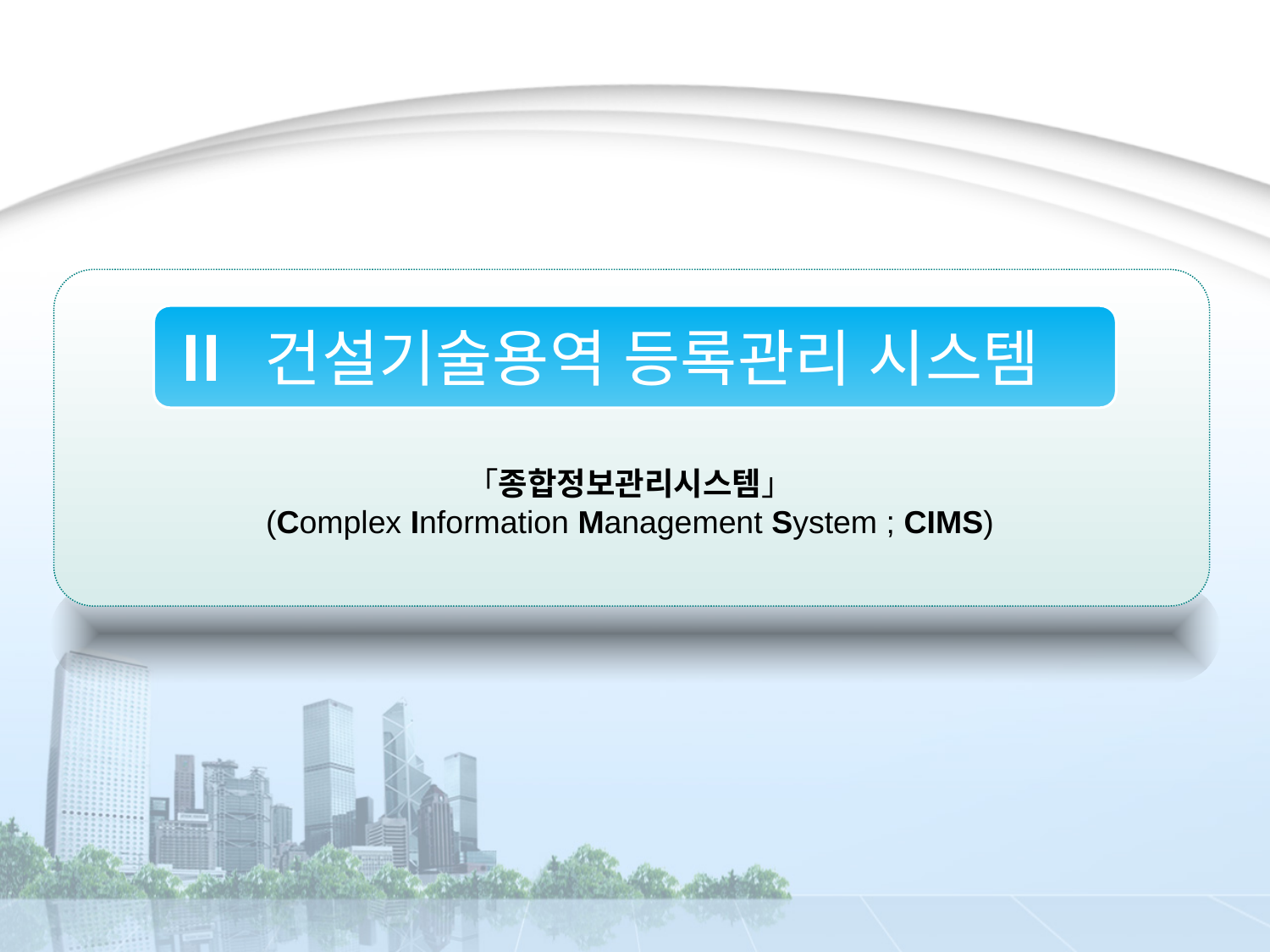

「종합정보관리시스템」
(Complex Information Management System ; CIMS)
Ⅱ 건설기술용역 등록관리 시스템